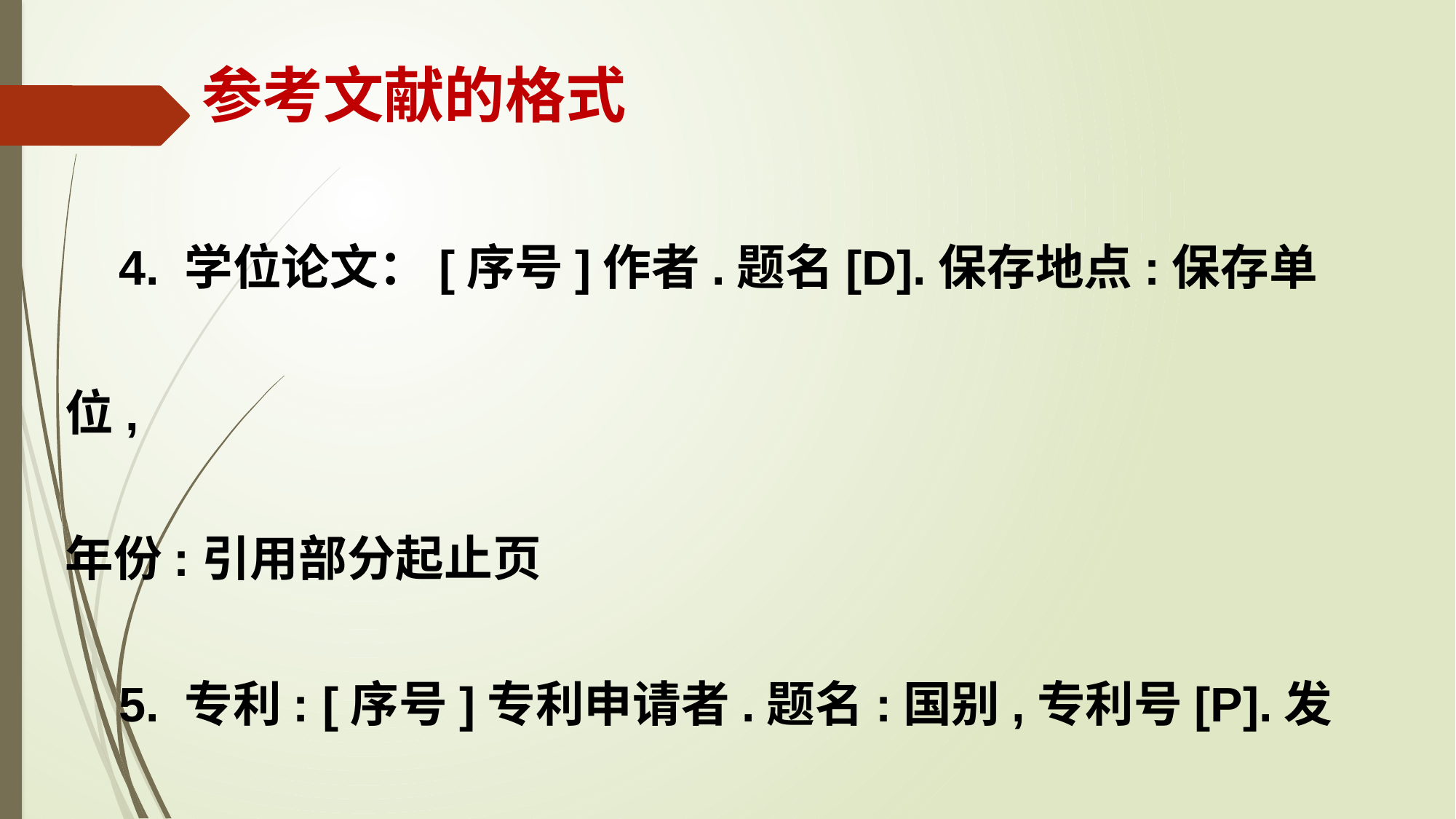

# 参考文献的格式
    4. 学位论文：[序号]作者.题名[D].保存地点:保存单位,
年份:引用部分起止页
    5. 专利: [序号]专利申请者.题名:国别,专利号[P].发布日期